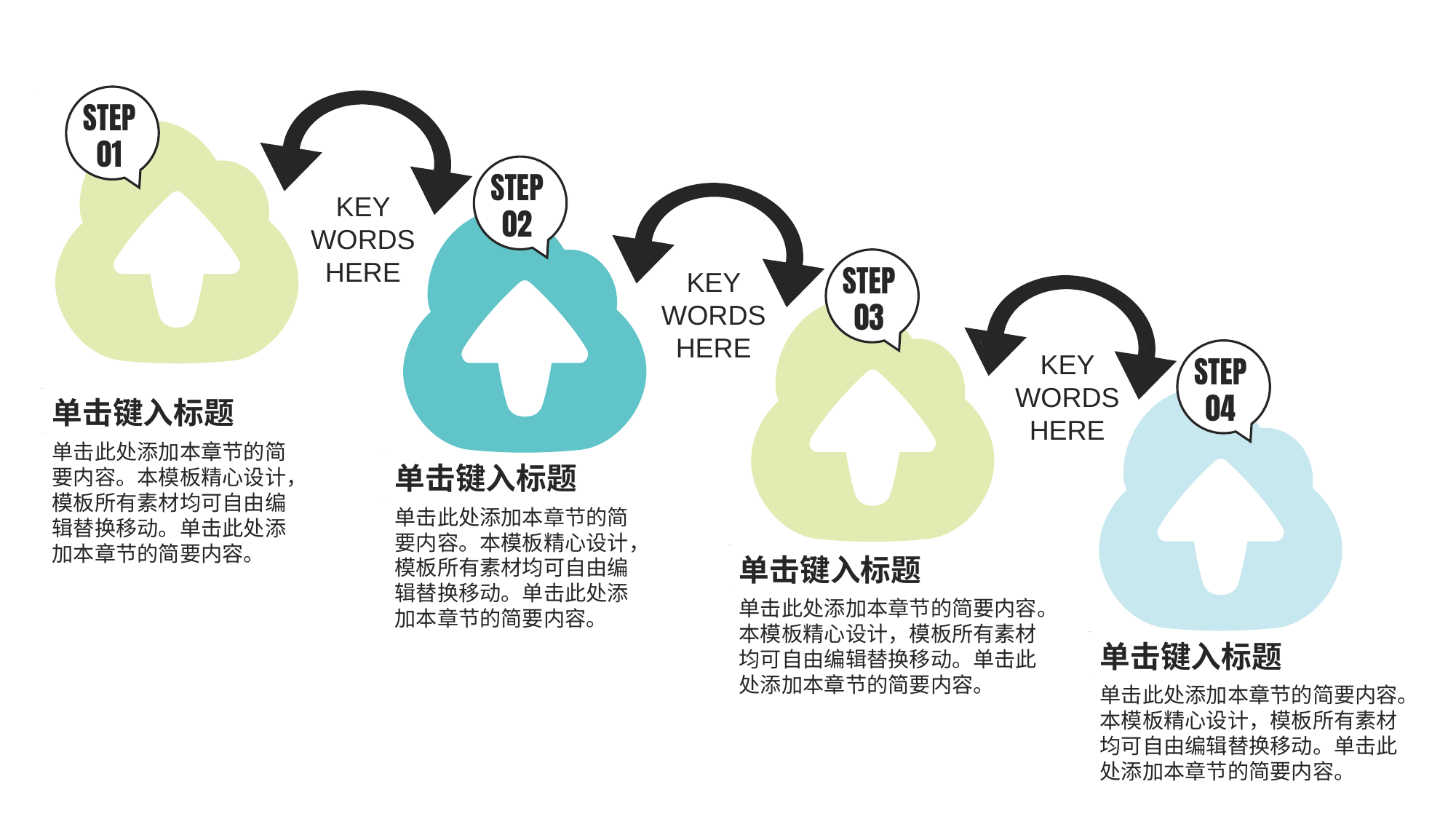

STEP
01

STEP
02

KEY WORDS HERE

STEP
03
KEY WORDS HERE

STEP
04
KEY WORDS HERE
单击键入标题
单击此处添加本章节的简要内容。本模板精心设计，模板所有素材均可自由编辑替换移动。单击此处添加本章节的简要内容。

单击键入标题
单击此处添加本章节的简要内容。本模板精心设计，模板所有素材均可自由编辑替换移动。单击此处添加本章节的简要内容。
单击键入标题
单击此处添加本章节的简要内容。本模板精心设计，模板所有素材均可自由编辑替换移动。单击此处添加本章节的简要内容。
单击键入标题
单击此处添加本章节的简要内容。本模板精心设计，模板所有素材均可自由编辑替换移动。单击此处添加本章节的简要内容。